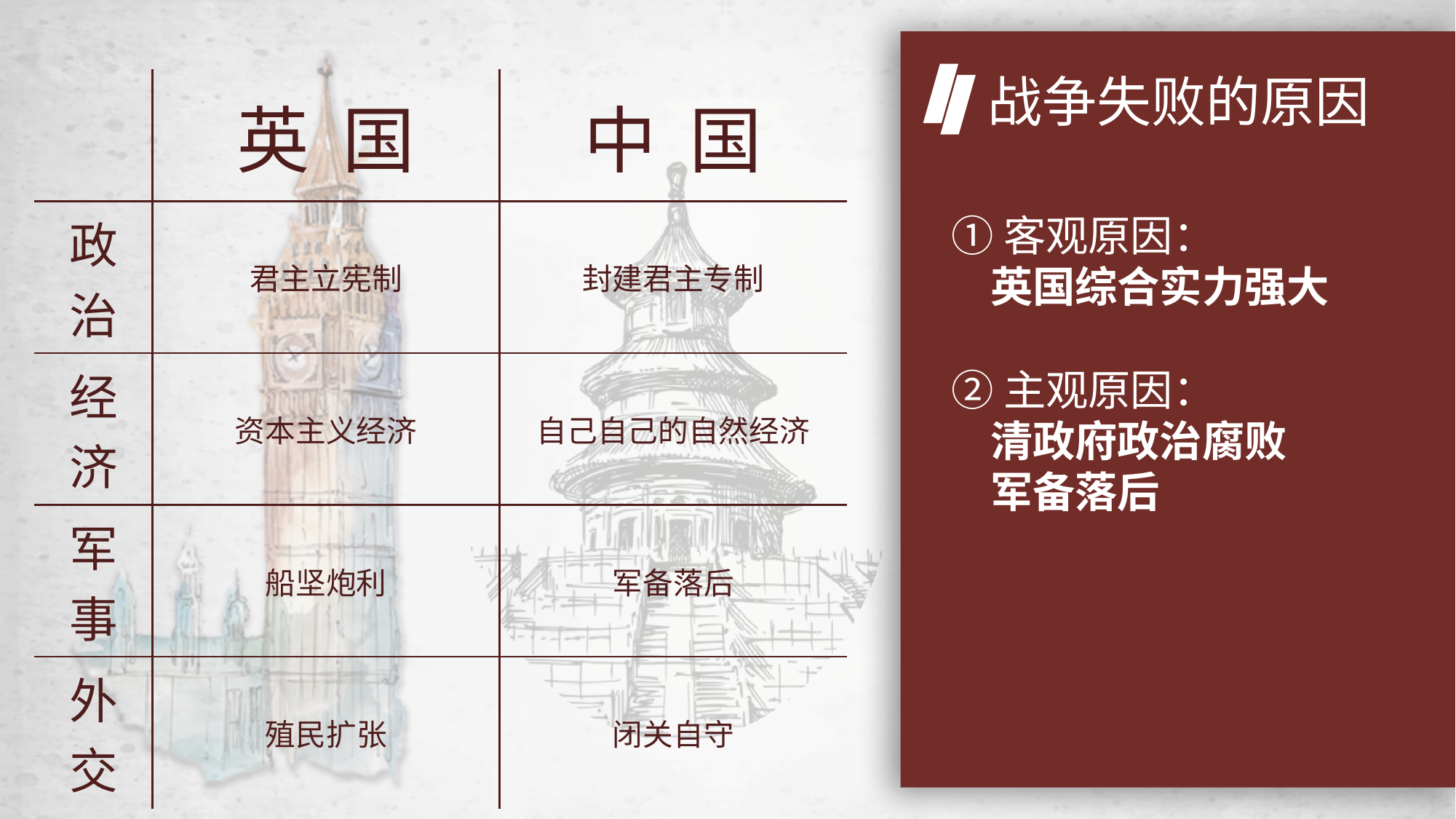

战争失败的原因

|  | 英 国 | 中 国 |
| --- | --- | --- |
| 政治 | 君主立宪制 | 封建君主专制 |
| 经济 | 资本主义经济 | 自己自己的自然经济 |
| 军事 | 船坚炮利 | 军备落后 |
| 外交 | 殖民扩张 | 闭关自守 |

①客观原因：
   英国综合实力强大
②主观原因：
   清政府政治腐败
   军备落后